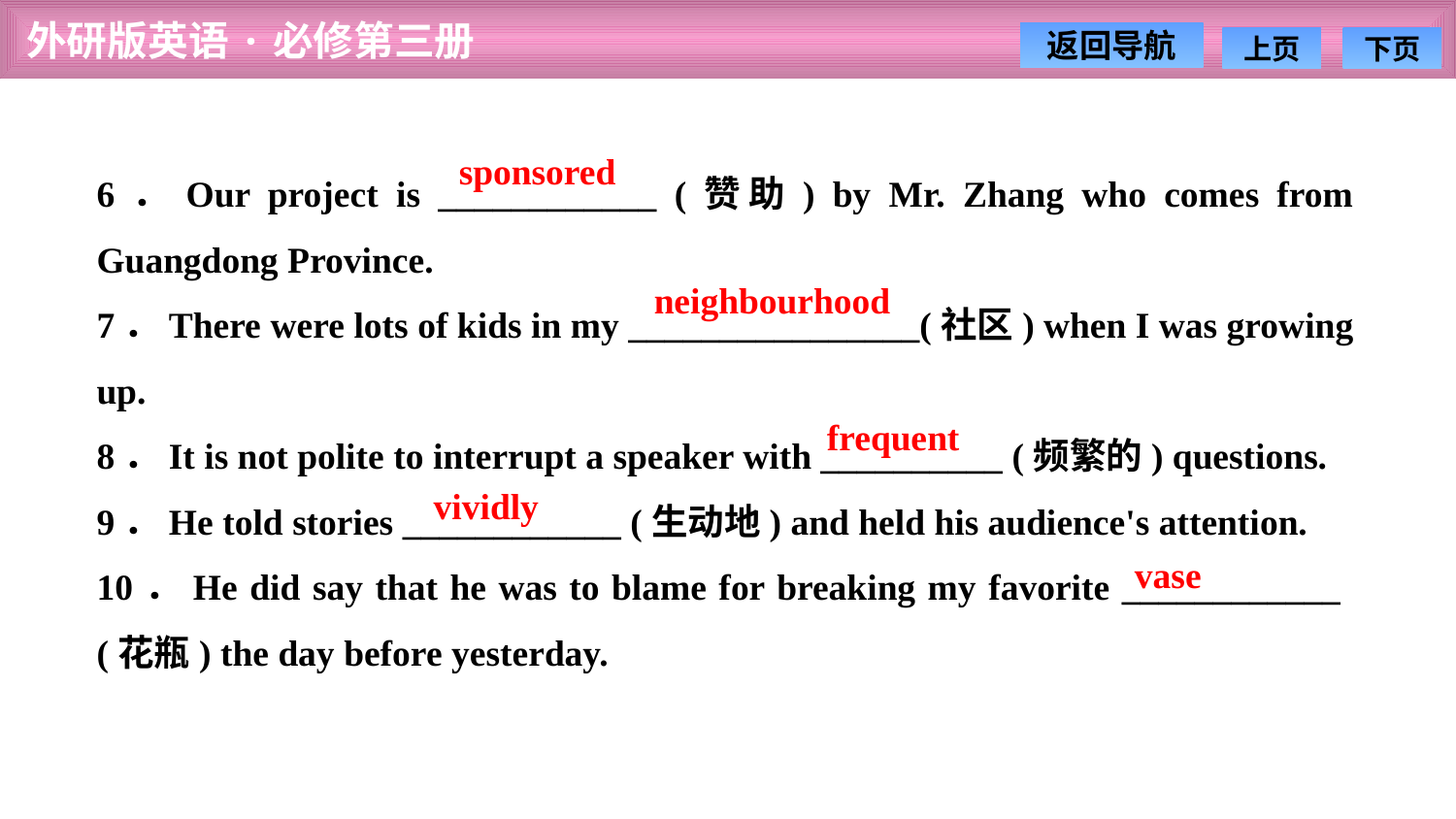

sponsored
6．Our project is ____________ (赞助) by Mr. Zhang who comes from Guangdong Province.
7．There were lots of kids in my ________________(社区) when I was growing up.
8．It is not polite to interrupt a speaker with __________ (频繁的) questions.
9．He told stories ____________ (生动地) and held his audience's attention.
10．He did say that he was to blame for breaking my favorite ____________  (花瓶) the day before yesterday.
neighbourhood
frequent
vividly
vase